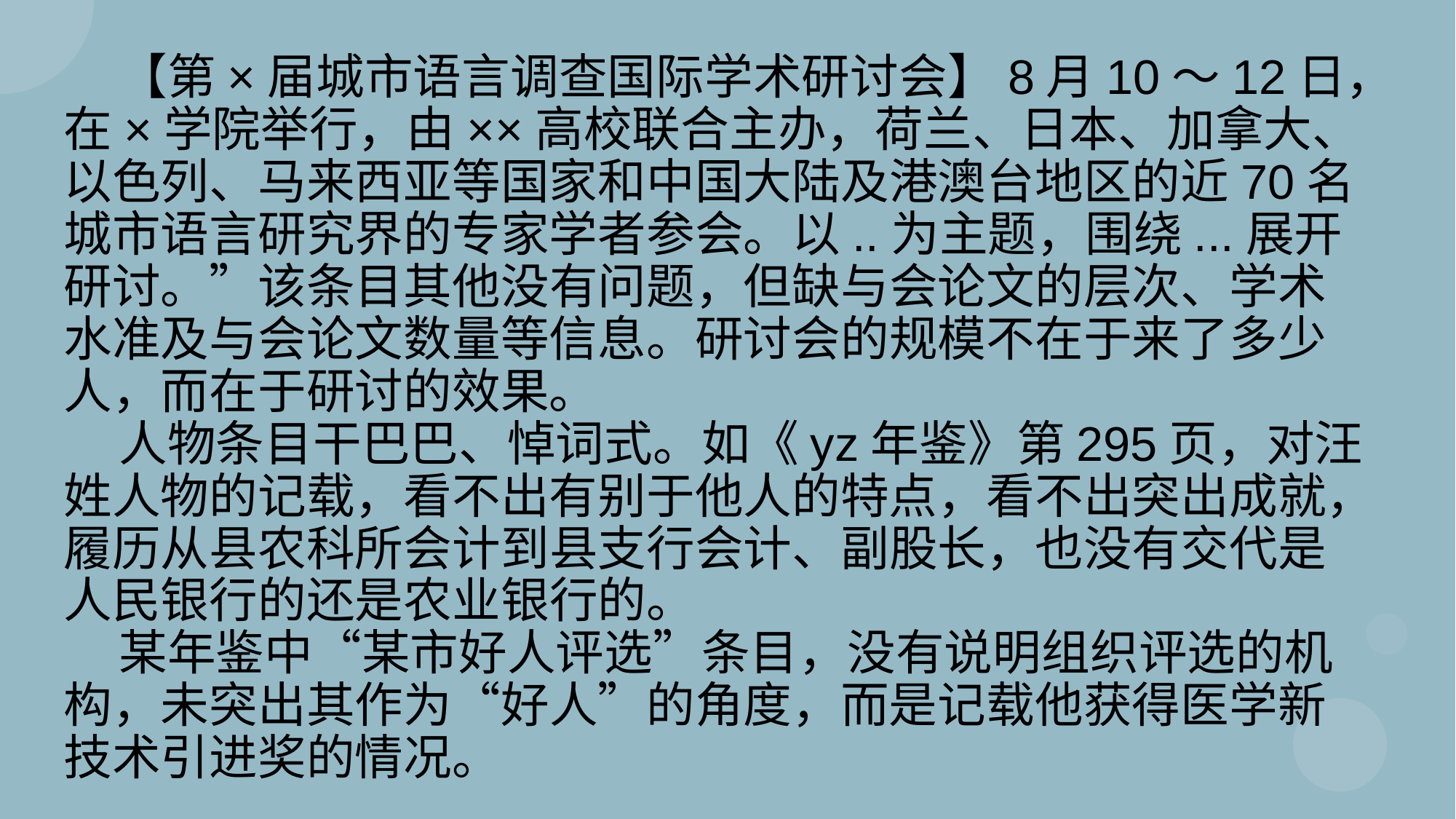

【第×届城市语言调查国际学术研讨会】8月10～12日，在×学院举行，由××高校联合主办，荷兰、日本、加拿大、以色列、马来西亚等国家和中国大陆及港澳台地区的近70名城市语言研究界的专家学者参会。以..为主题，围绕...展开研讨。”该条目其他没有问题，但缺与会论文的层次、学术水准及与会论文数量等信息。研讨会的规模不在于来了多少人，而在于研讨的效果。
    人物条目干巴巴、悼词式。如《yz年鉴》第295页，对汪姓人物的记载，看不出有别于他人的特点，看不出突出成就，履历从县农科所会计到县支行会计、副股长，也没有交代是人民银行的还是农业银行的。
    某年鉴中“某市好人评选”条目，没有说明组织评选的机构，未突出其作为“好人”的角度，而是记载他获得医学新技术引进奖的情况。